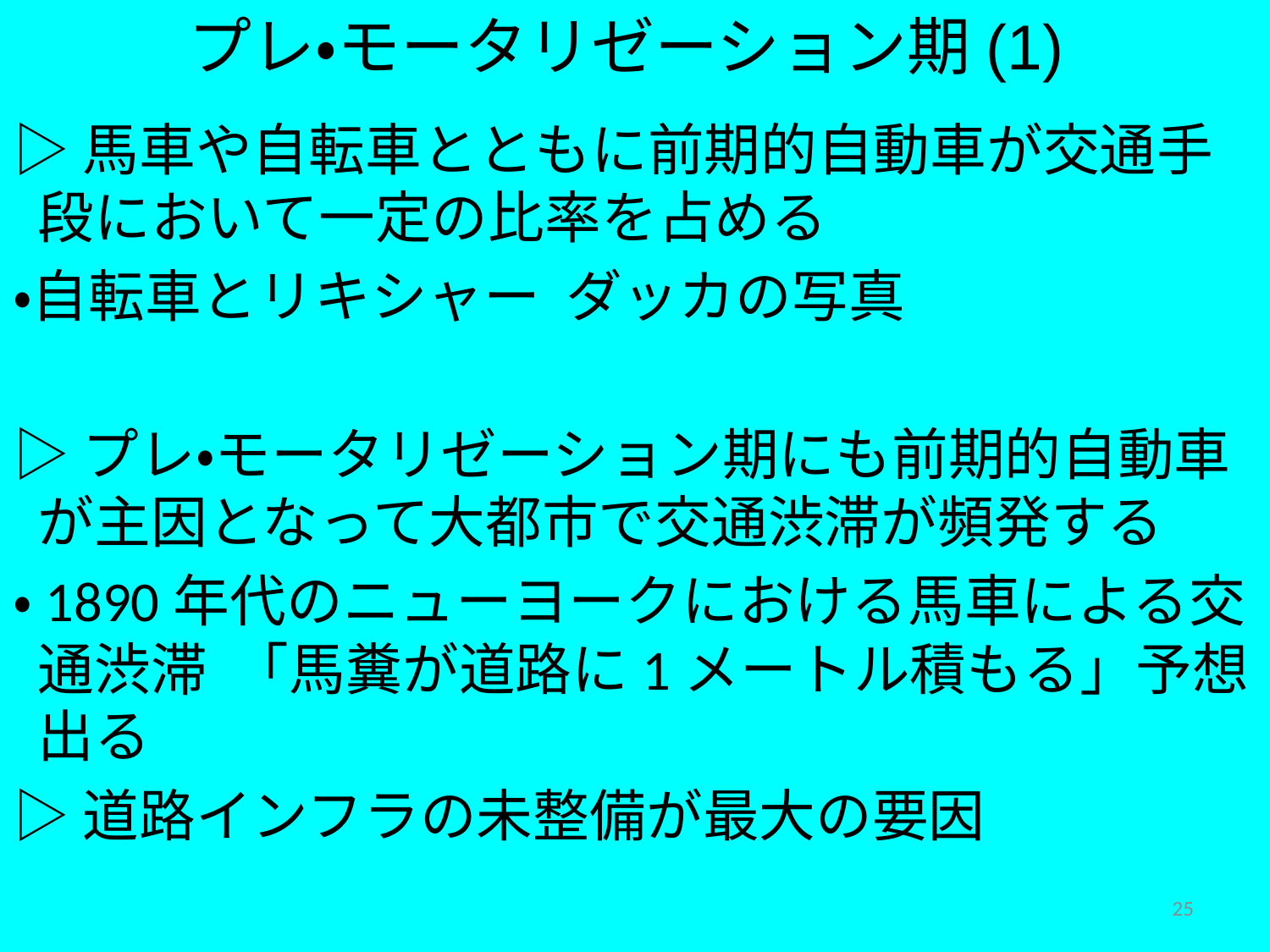

プレ・モータリゼーション期(1)

▷馬車や自転車とともに前期的自動車が交通手段において一定の比率を占める
・自転車とリキシャー  ダッカの写真

▷プレ・モータリゼーション期にも前期的自動車が主因となって大都市で交通渋滞が頻発する
・1890年代のニューヨークにおける馬車による交通渋滞  「馬糞が道路に1メートル積もる」予想出る
▷道路インフラの未整備が最大の要因
25